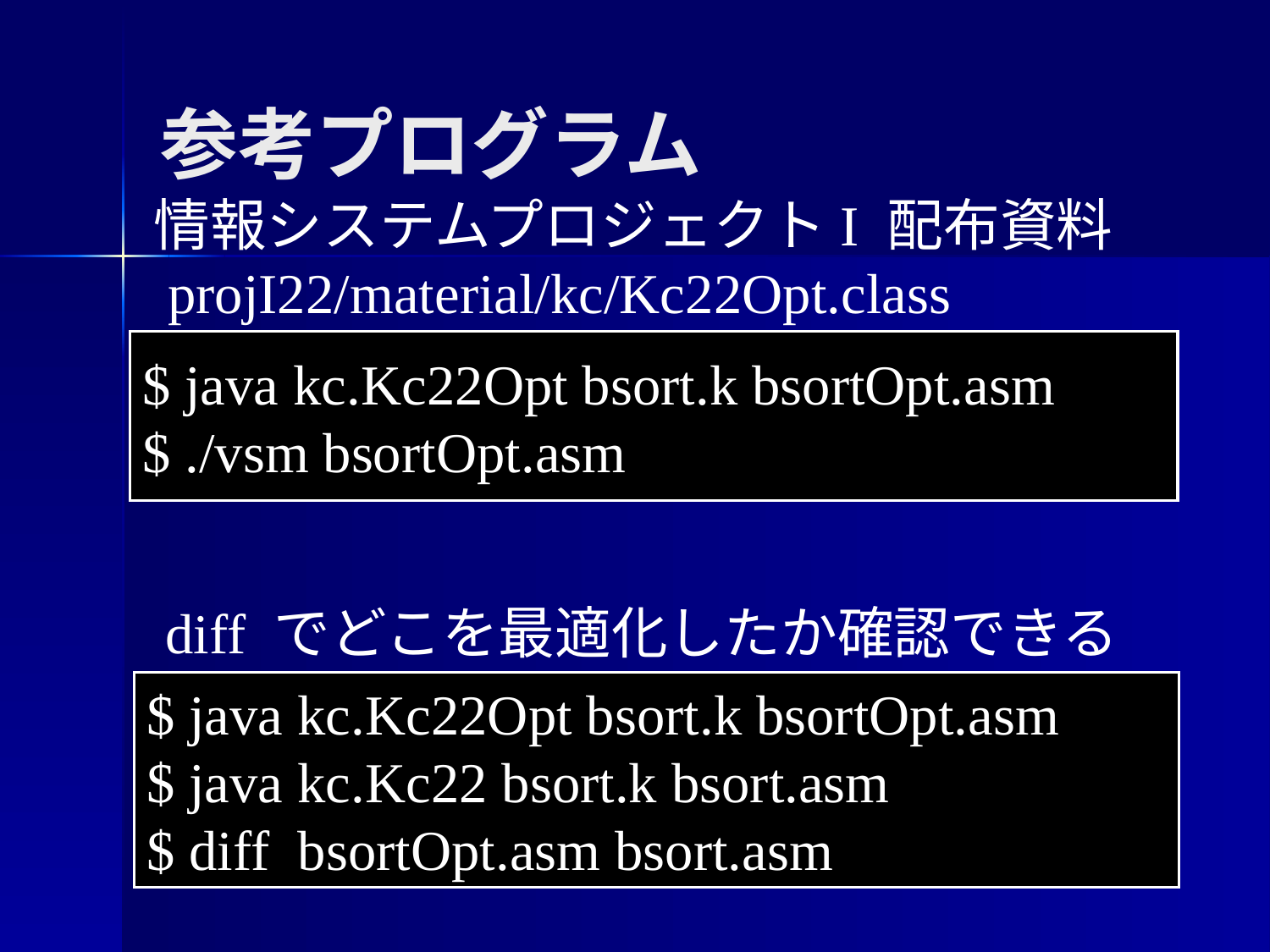

参考プログラム
情報システムプロジェクトI 配布資料
 projI22/material/kc/Kc22Opt.class
$ java kc.Kc22Opt bsort.k bsortOpt.asm
$ ./vsm bsortOpt.asm
diff でどこを最適化したか確認できる
$ java kc.Kc22Opt bsort.k bsortOpt.asm
$ java kc.Kc22 bsort.k bsort.asm
$ diff  bsortOpt.asm bsort.asm